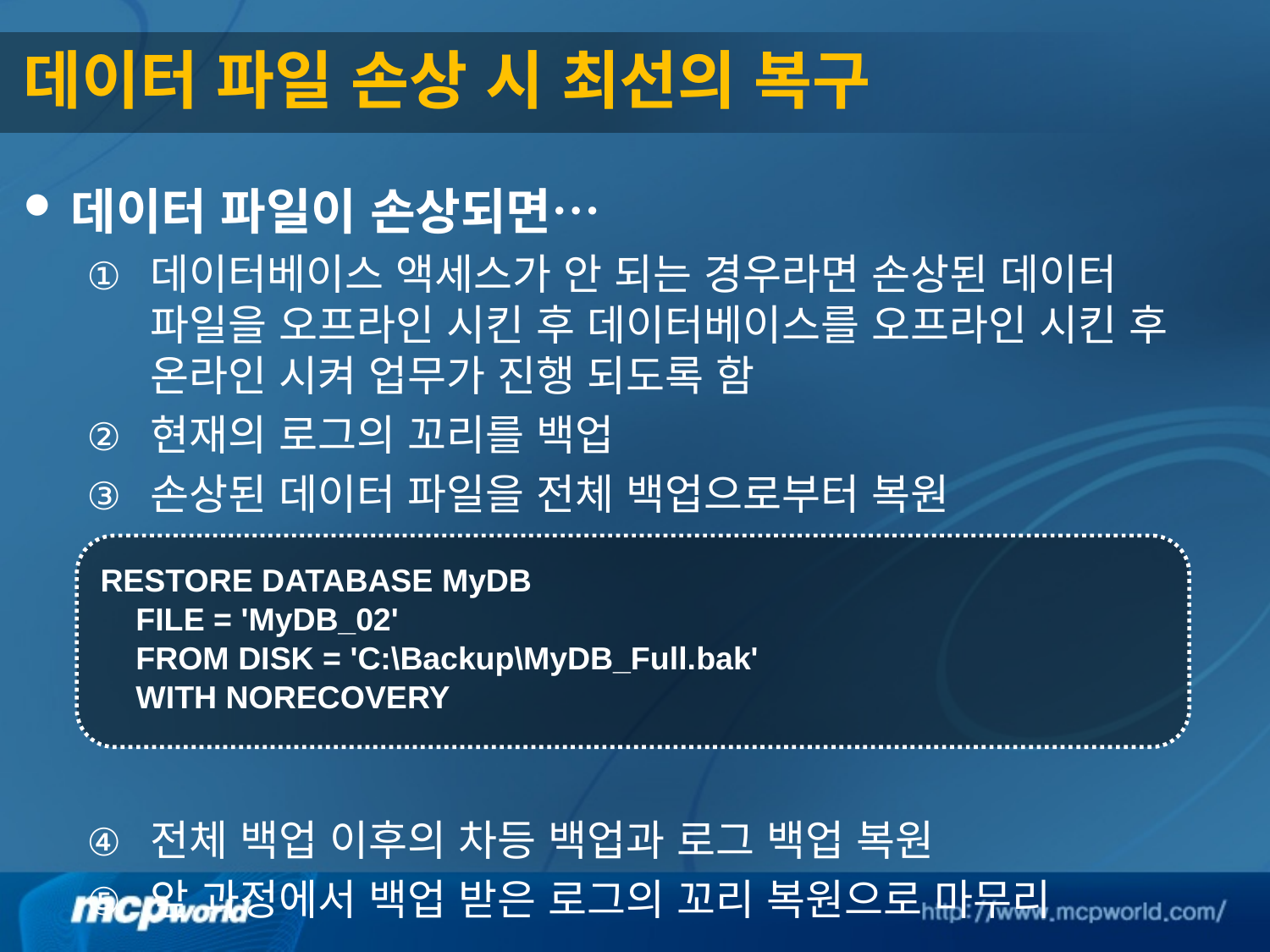

# 데이터 파일 손상 시 최선의 복구
데이터 파일이 손상되면…
데이터베이스 액세스가 안 되는 경우라면 손상된 데이터 파일을 오프라인 시킨 후 데이터베이스를 오프라인 시킨 후 온라인 시켜 업무가 진행 되도록 함
현재의 로그의 꼬리를 백업
손상된 데이터 파일을 전체 백업으로부터 복원

전체 백업 이후의 차등 백업과 로그 백업 복원
앞 과정에서 백업 받은 로그의 꼬리 복원으로 마무리
RESTORE DATABASE MyDB
    FILE = 'MyDB_02'
    FROM DISK = 'C:\Backup\MyDB_Full.bak'
    WITH NORECOVERY